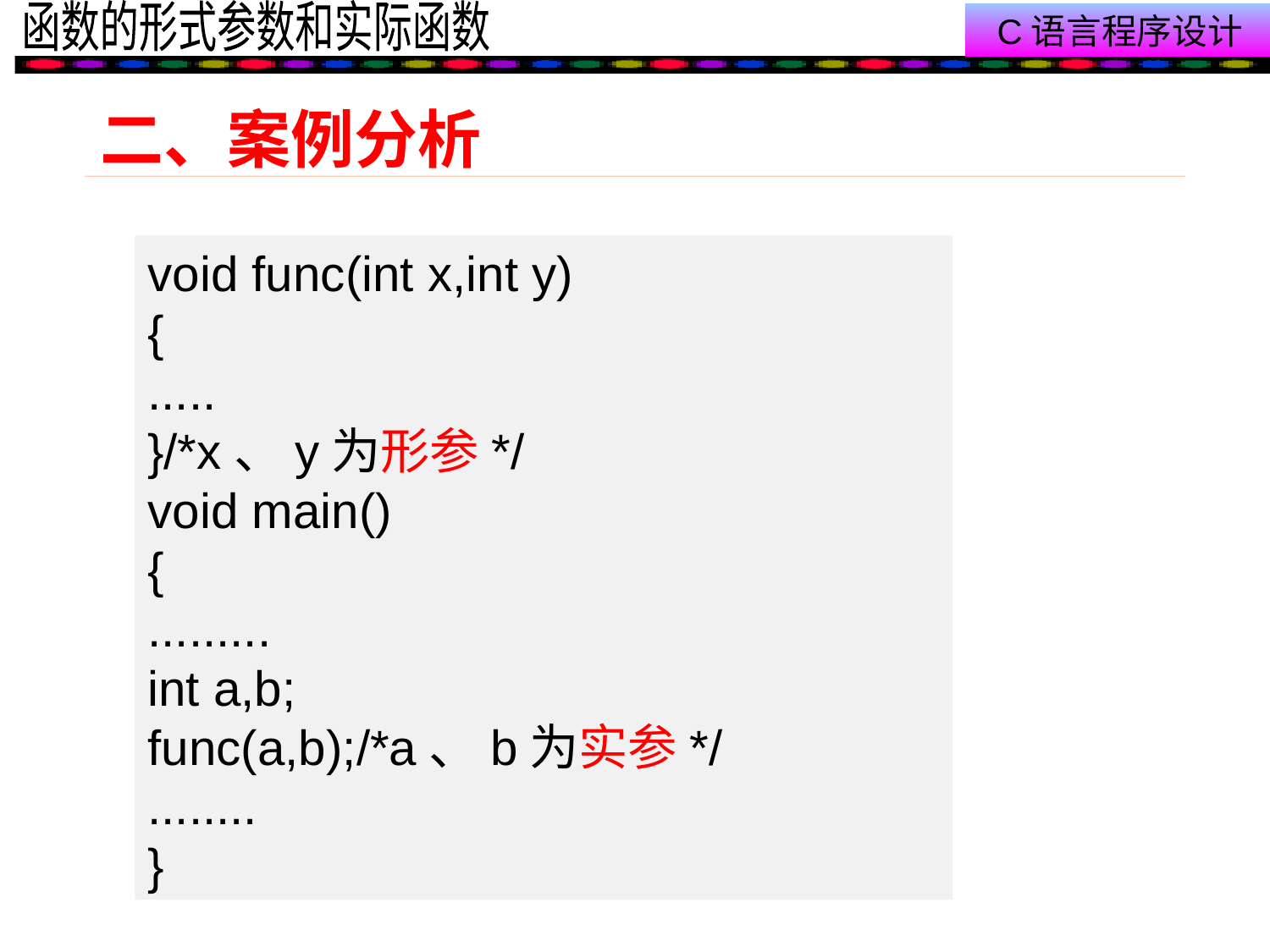

# 二、案例分析
void func(int x,int y)
{
.....
}/*x、y为形参*/
void main()
{
.........
int a,b;
func(a,b);/*a、b为实参*/
........
}